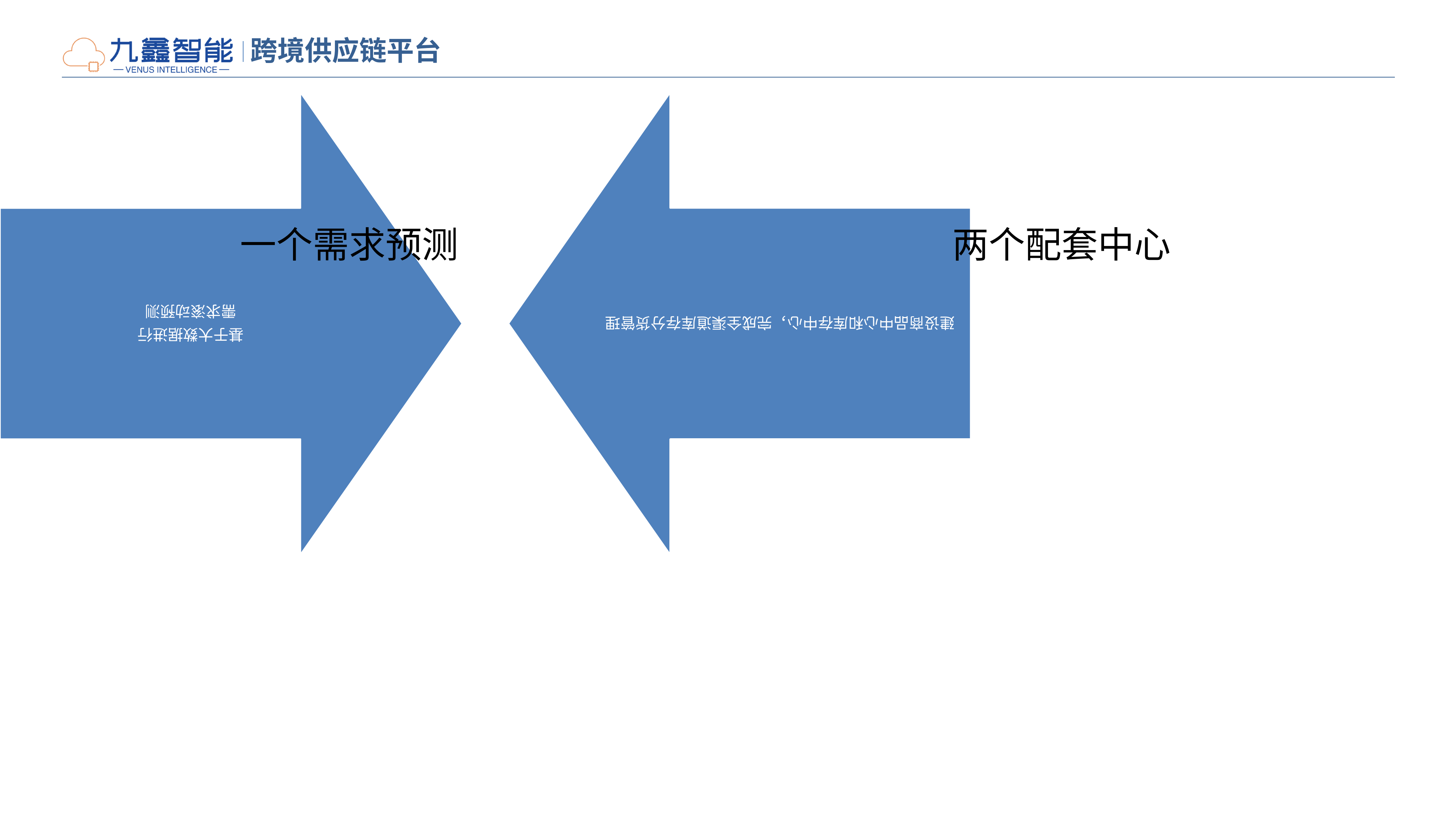

跨境供应链平台
基于大数据进行
需求滚动预测
建设商品中心和库存中心，完成全渠道库存分货管理
一个需求预测
两个配套中心